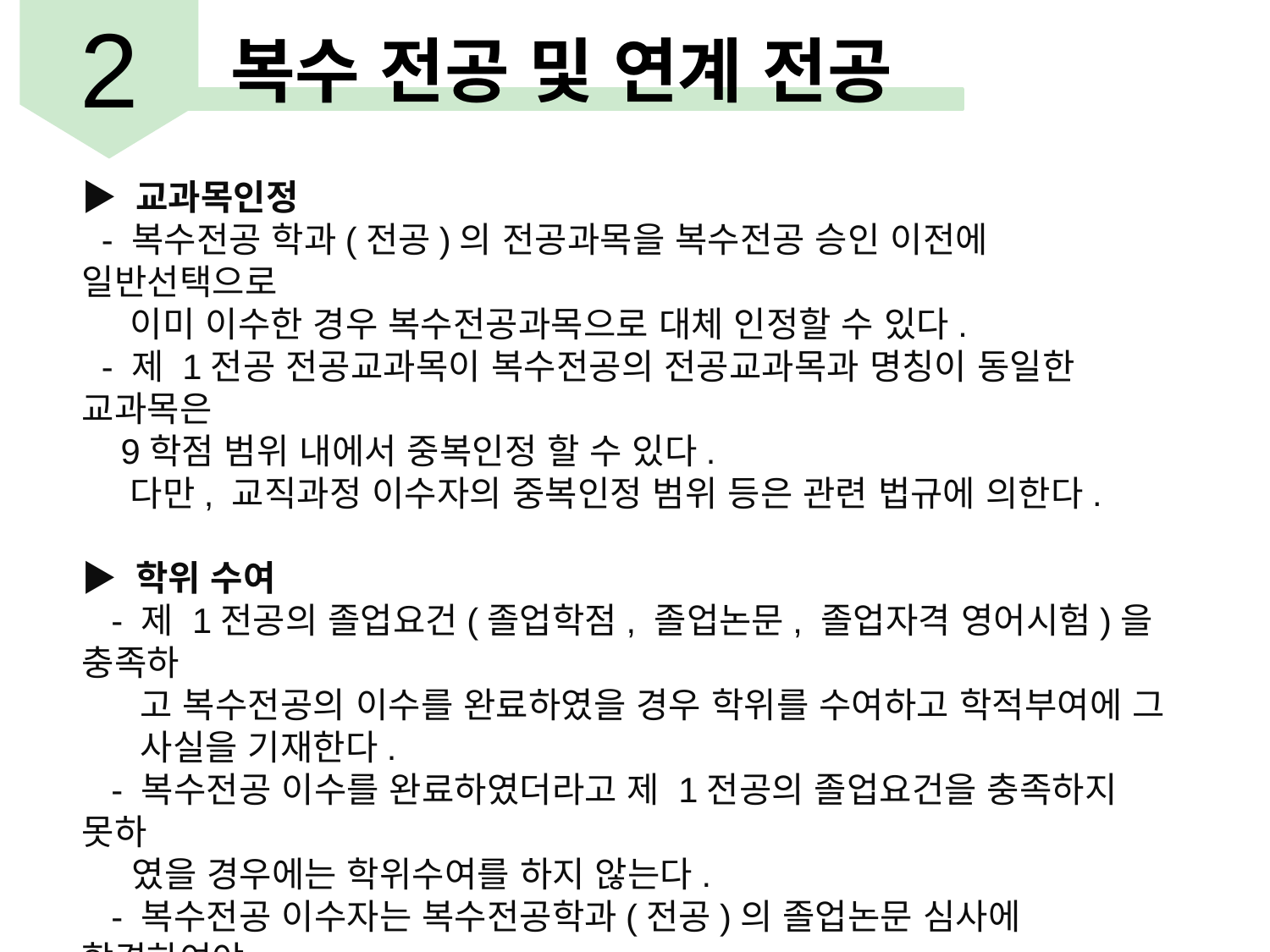

2
복수 전공 및 연계 전공

▶ 교과목인정
  - 복수전공 학과(전공)의 전공과목을 복수전공 승인 이전에 일반선택으로
    이미 이수한 경우 복수전공과목으로 대체 인정할 수 있다.
  - 제 1전공 전공교과목이 복수전공의 전공교과목과 명칭이 동일한 교과목은
    9학점 범위 내에서 중복인정 할 수 있다.
    다만, 교직과정 이수자의 중복인정 범위 등은 관련 법규에 의한다.

▶ 학위 수여
   - 제 1전공의 졸업요건(졸업학점, 졸업논문, 졸업자격 영어시험)을 충족하
     고 복수전공의 이수를 완료하였을 경우 학위를 수여하고 학적부여에 그
     사실을 기재한다.
   - 복수전공 이수를 완료하였더라고 제 1전공의 졸업요건을 충족하지 못하
     였을 경우에는 학위수여를 하지 않는다.
   - 복수전공 이수자는 복수전공학과(전공)의 졸업논문 심사에 합격하여야
     한다.